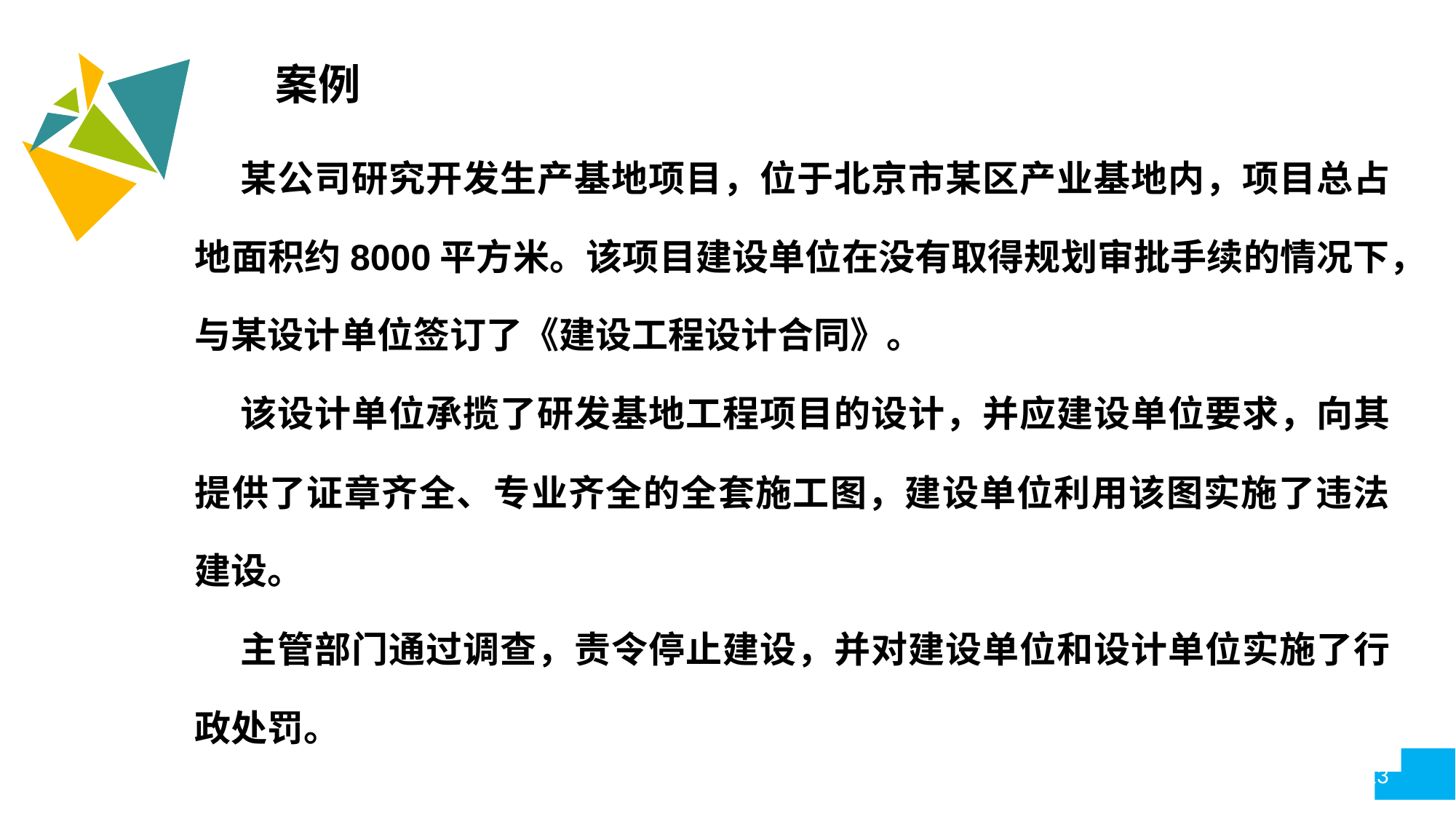

案例

    某公司研究开发生产基地项目，位于北京市某区产业基地内，项目总占地面积约8000平方米。该项目建设单位在没有取得规划审批手续的情况下，与某设计单位签订了《建设工程设计合同》。
    该设计单位承揽了研发基地工程项目的设计，并应建设单位要求，向其提供了证章齐全、专业齐全的全套施工图，建设单位利用该图实施了违法建设。
    主管部门通过调查，责令停止建设，并对建设单位和设计单位实施了行政处罚。